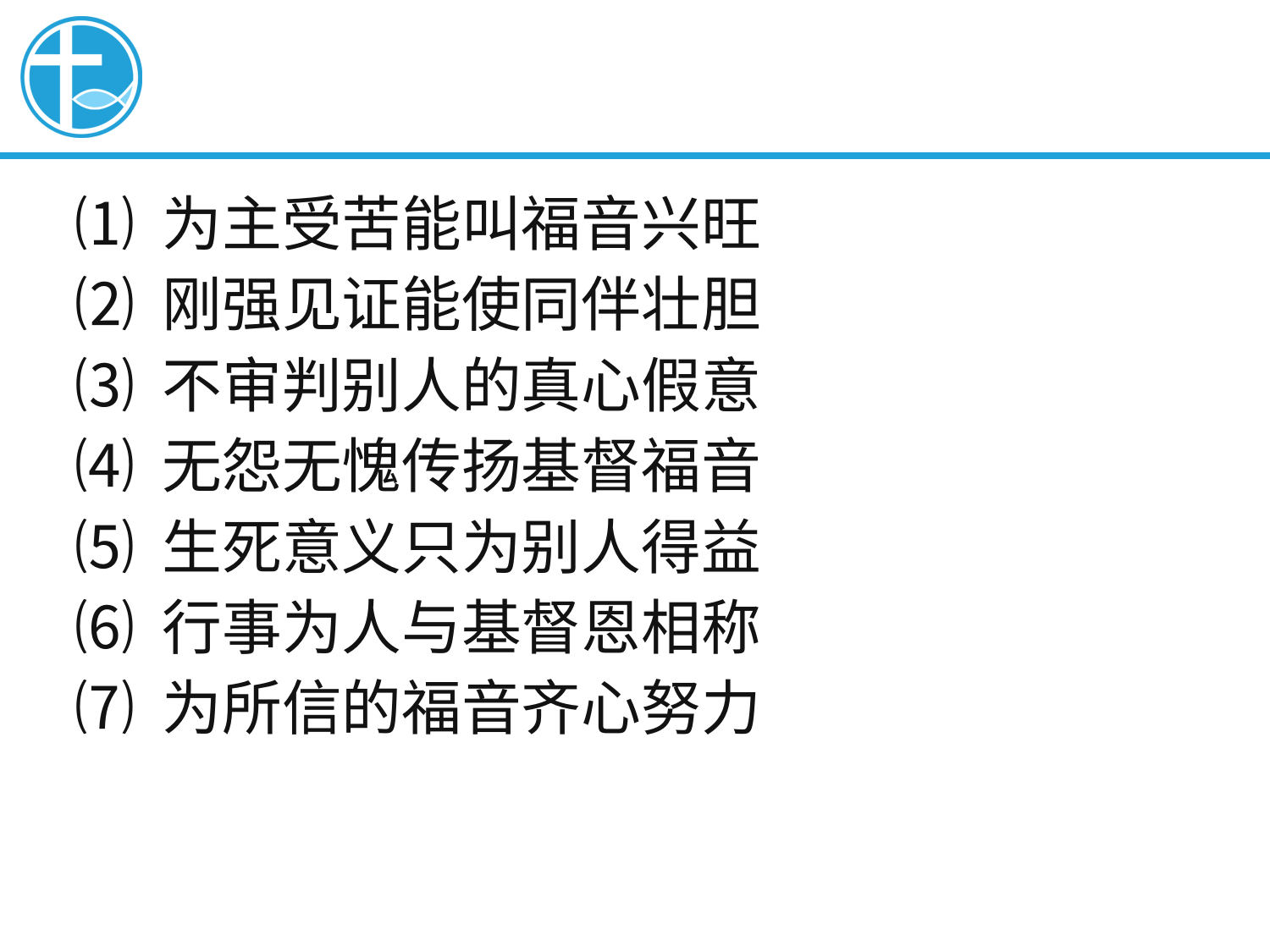

⑴ 为主受苦能叫福音兴旺
⑵ 刚强见证能使同伴壮胆
⑶ 不审判别人的真心假意
⑷ 无怨无愧传扬基督福音
⑸ 生死意义只为别人得益
⑹ 行事为人与基督恩相称
⑺ 为所信的福音齐心努力